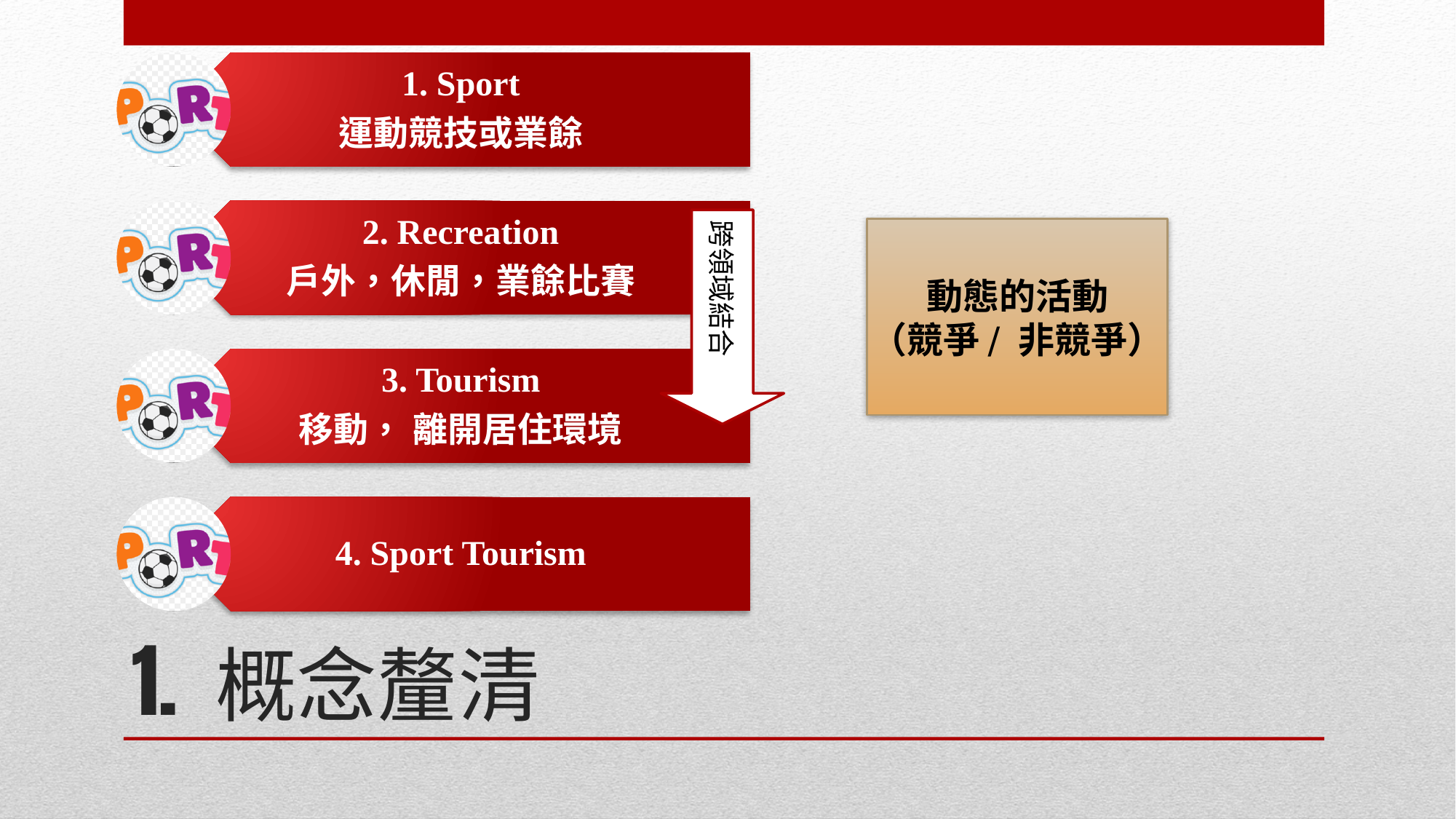

1. Sport
運動競技或業餘
2. Recreation
戶外，休閒，業餘比賽
3. Tourism
移動， 離開居住環境
4. Sport Tourism
跨領域結合
動態的活動
（競爭/非競爭）
# 1. 概念釐清